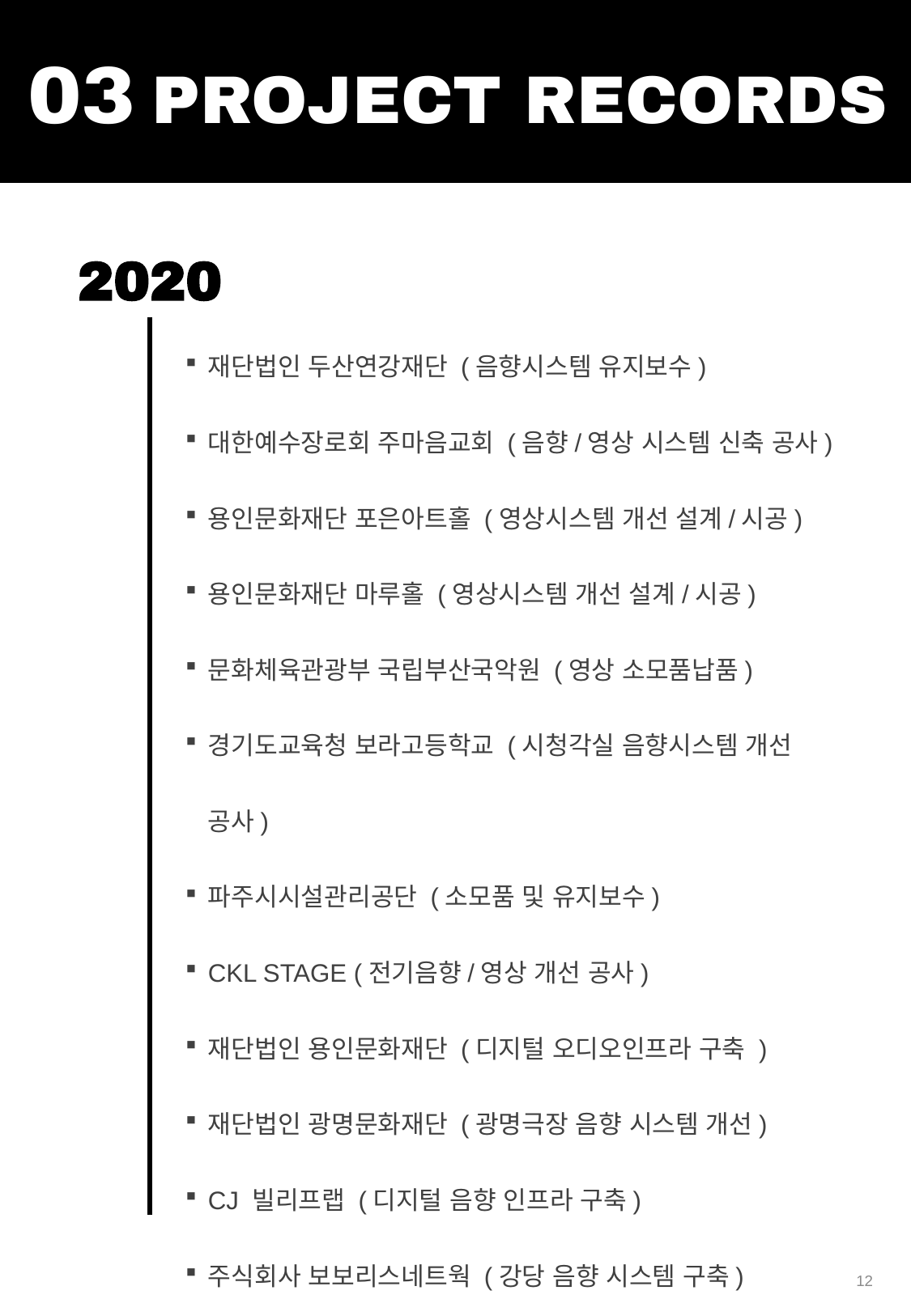

03 PROJECT RECORDS
2020
재단법인 두산연강재단 (음향시스템 유지보수)
대한예수장로회 주마음교회 (음향/영상 시스템 신축 공사)
용인문화재단 포은아트홀 (영상시스템 개선 설계/시공)
용인문화재단 마루홀 (영상시스템 개선 설계/시공)
문화체육관광부 국립부산국악원 (영상 소모품납품)
경기도교육청 보라고등학교 (시청각실 음향시스템 개선 공사)
파주시시설관리공단 (소모품 및 유지보수)
CKL STAGE (전기음향/영상 개선 공사)
재단법인 용인문화재단 (디지털 오디오인프라 구축 )
재단법인 광명문화재단 (광명극장 음향 시스템 개선)
CJ 빌리프랩 (디지털 음향 인프라 구축)
주식회사 보보리스네트웍 (강당 음향 시스템 구축)
12